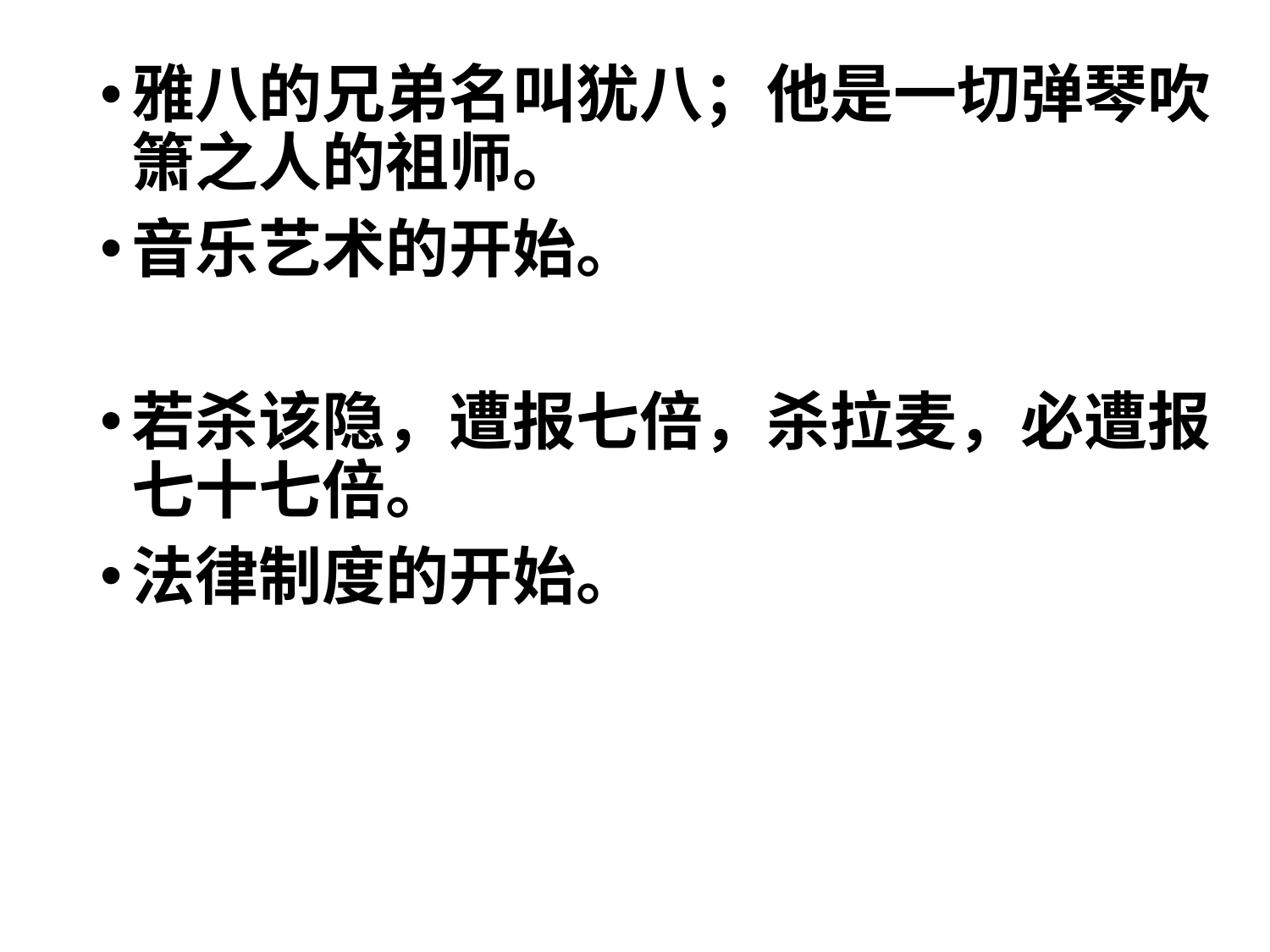

雅八的兄弟名叫犹八；他是一切弹琴吹箫之人的祖师。
音乐艺术的开始。

若杀该隐，遭报七倍，杀拉麦，必遭报七十七倍。
法律制度的开始。